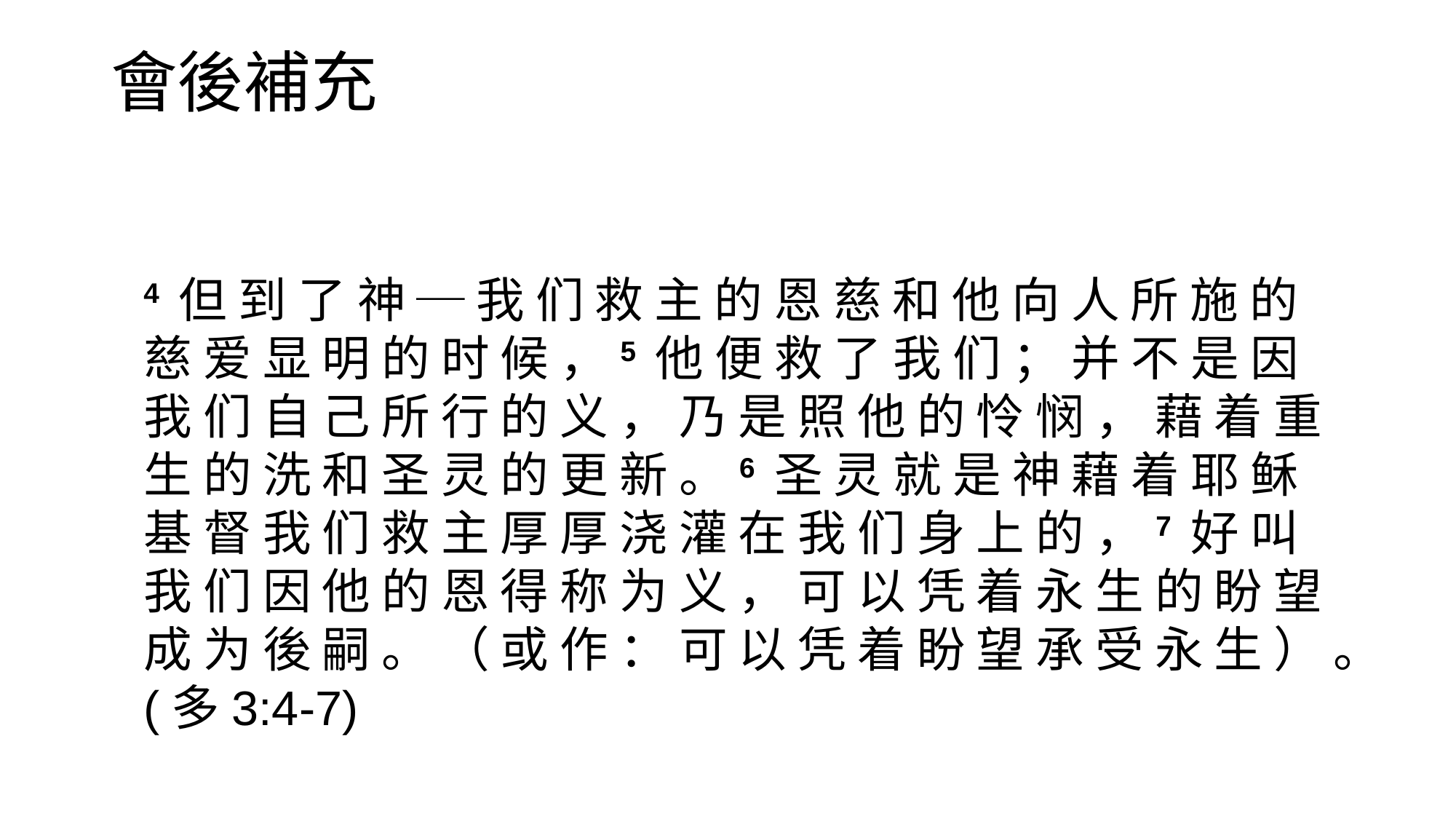

會後補充
4 但 到 了 神 ─ 我 们 救 主 的 恩 慈 和 他 向 人 所 施 的 慈 爱 显 明 的 时 候 ，5 他 便 救 了 我 们 ； 并 不 是 因 我 们 自 己 所 行 的 义 ， 乃 是 照 他 的 怜 悯 ， 藉 着 重 生 的 洗 和 圣 灵 的 更 新 。6 圣 灵 就 是 神 藉 着 耶 稣 基 督 我 们 救 主 厚 厚 浇 灌 在 我 们 身 上 的 ，7 好 叫 我 们 因 他 的 恩 得 称 为 义 ， 可 以 凭 着 永 生 的 盼 望 成 为 後 嗣 。 （ 或 作 ： 可 以 凭 着 盼 望 承 受 永 生 ） 。(多3:4-7)